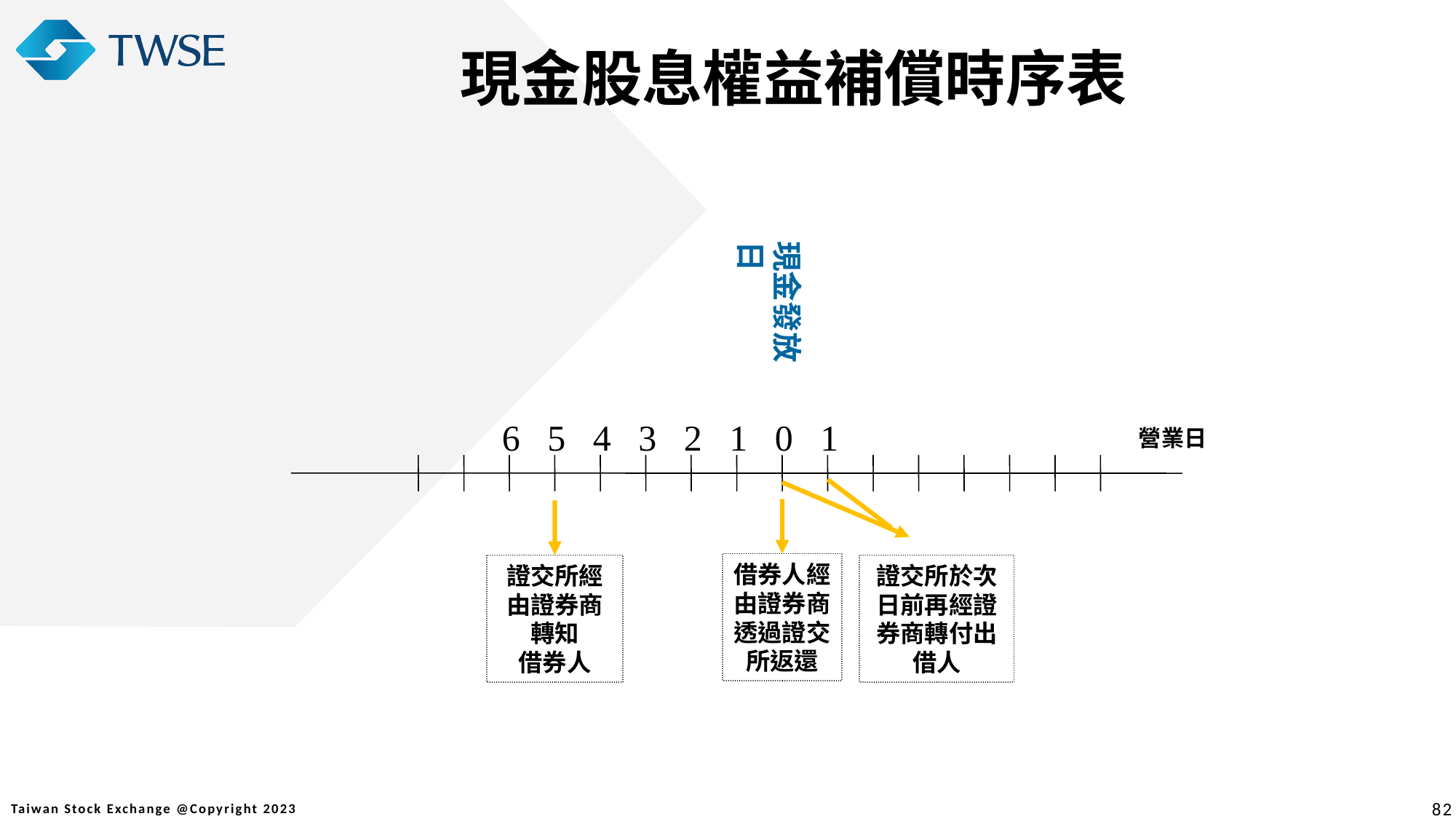

現金股息權益補償時序表
現金發放日
                     6   5   4   3   2   1   0   1

借券人經由證券商透過證交所返還
證交所經由證券商轉知
借券人
證交所於次日前再經證券商轉付出借人
營業日

82